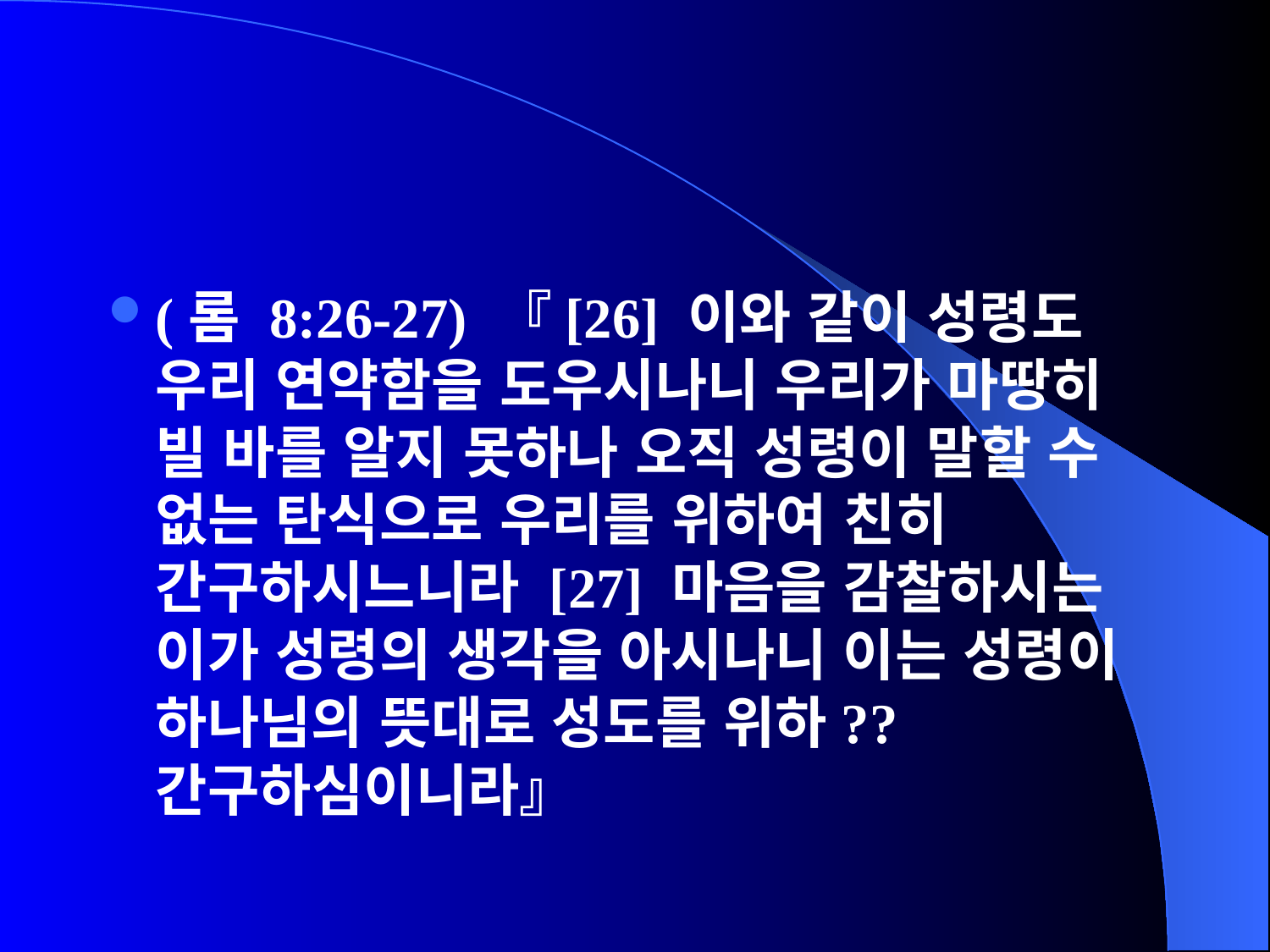

(롬 8:26-27) 『[26] 이와 같이 성령도 우리 연약함을 도우시나니 우리가 마땅히 빌 바를 알지 못하나 오직 성령이 말할 수 없는 탄식으로 우리를 위하여 친히 간구하시느니라 [27] 마음을 감찰하시는 이가 성령의 생각을 아시나니 이는 성령이 하나님의 뜻대로 성도를 위하??간구하심이니라』